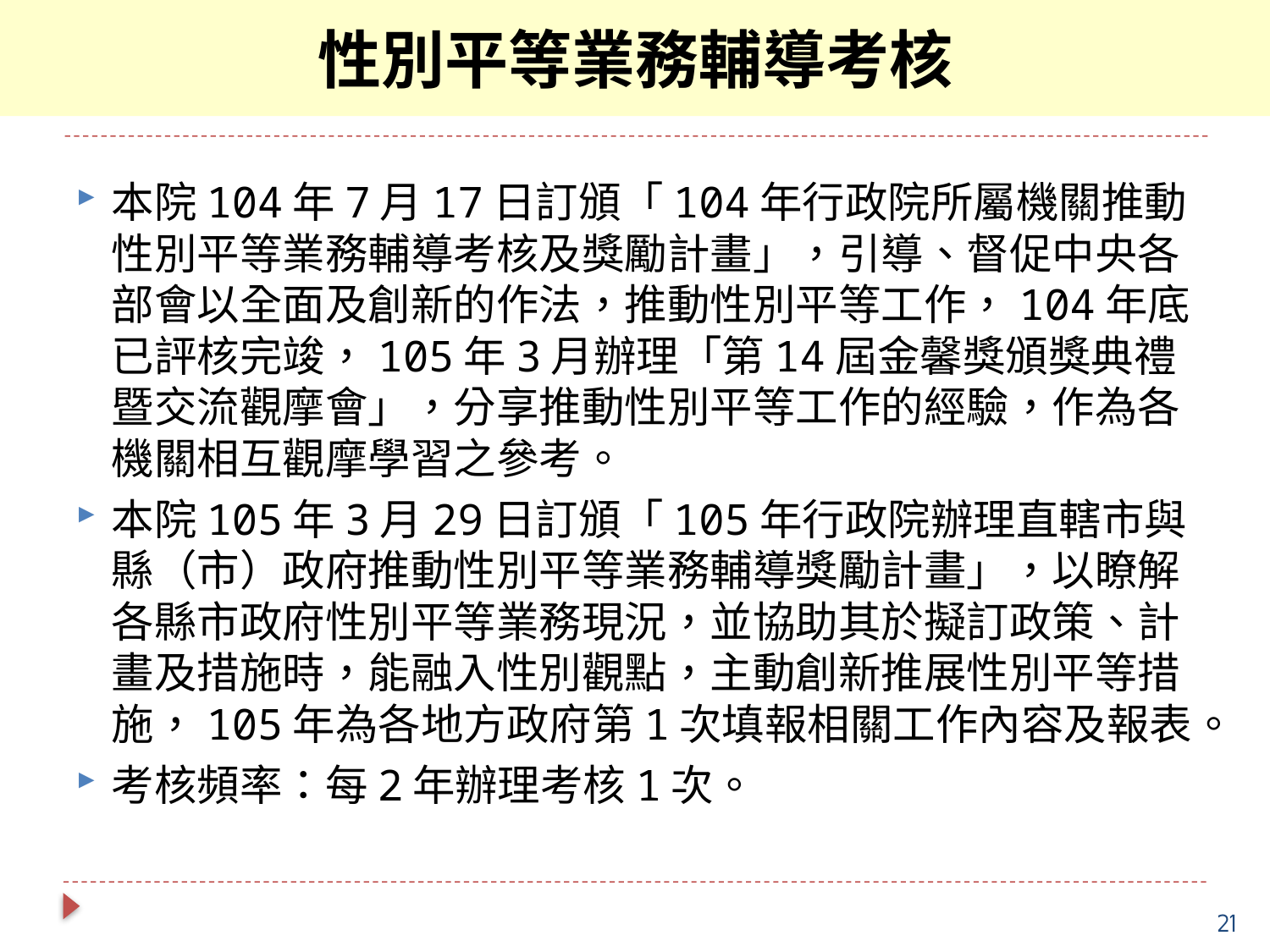

性別平等業務輔導考核
本院104年7月17日訂頒「104年行政院所屬機關推動性別平等業務輔導考核及獎勵計畫」，引導、督促中央各部會以全面及創新的作法，推動性別平等工作，104年底已評核完竣，105年3月辦理「第14屆金馨獎頒獎典禮暨交流觀摩會」，分享推動性別平等工作的經驗，作為各機關相互觀摩學習之參考。
本院105年3月29日訂頒「105年行政院辦理直轄市與縣（市）政府推動性別平等業務輔導獎勵計畫」，以瞭解各縣市政府性別平等業務現況，並協助其於擬訂政策、計畫及措施時，能融入性別觀點，主動創新推展性別平等措施，105年為各地方政府第1次填報相關工作內容及報表。
考核頻率：每2年辦理考核1次。
21